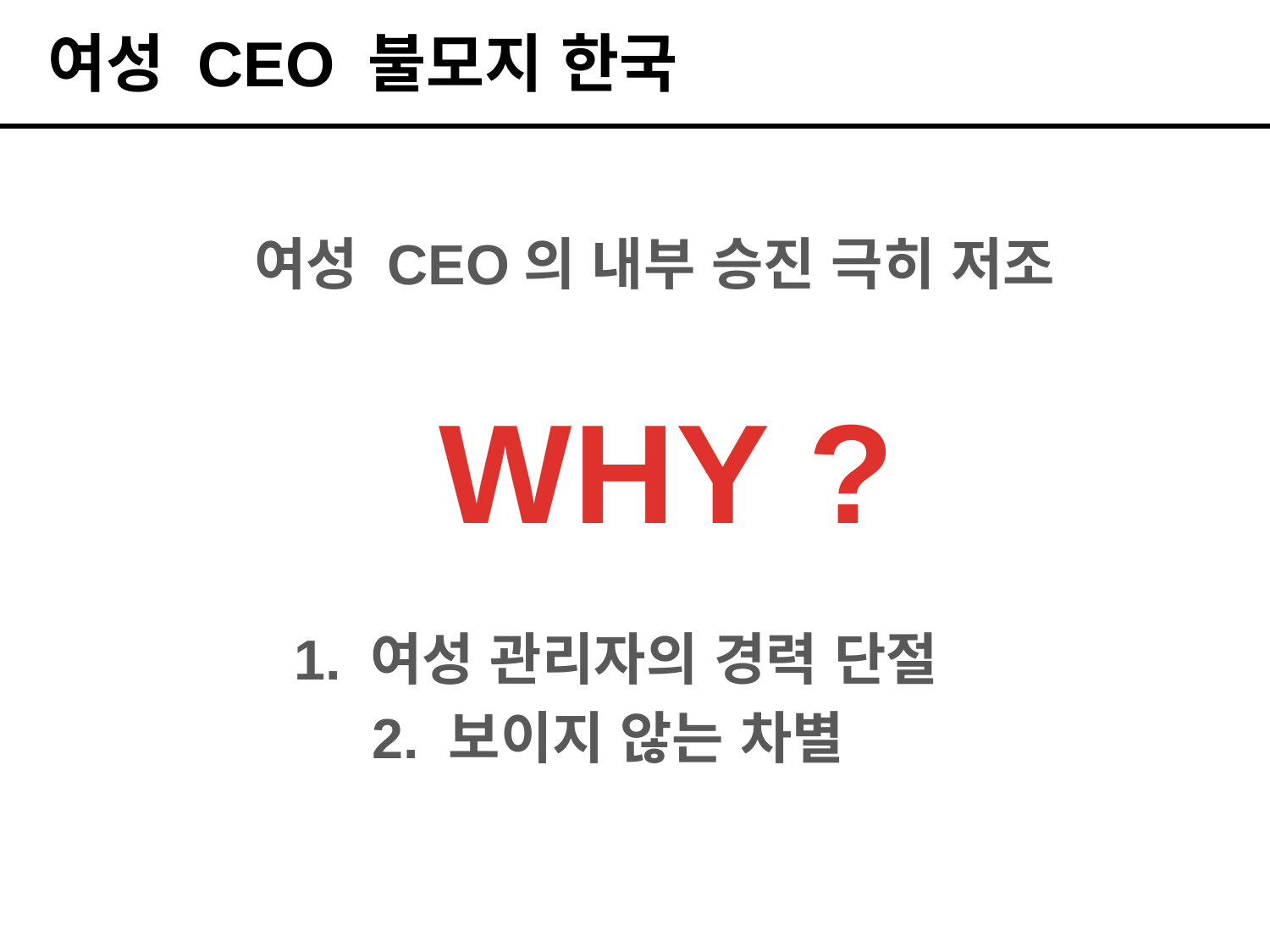

# 여성 CEO 불모지 한국
    여성 CEO의 내부 승진 극히 저조

1. 여성 관리자의 경력 단절
2. 보이지 않는 차별
WHY ?